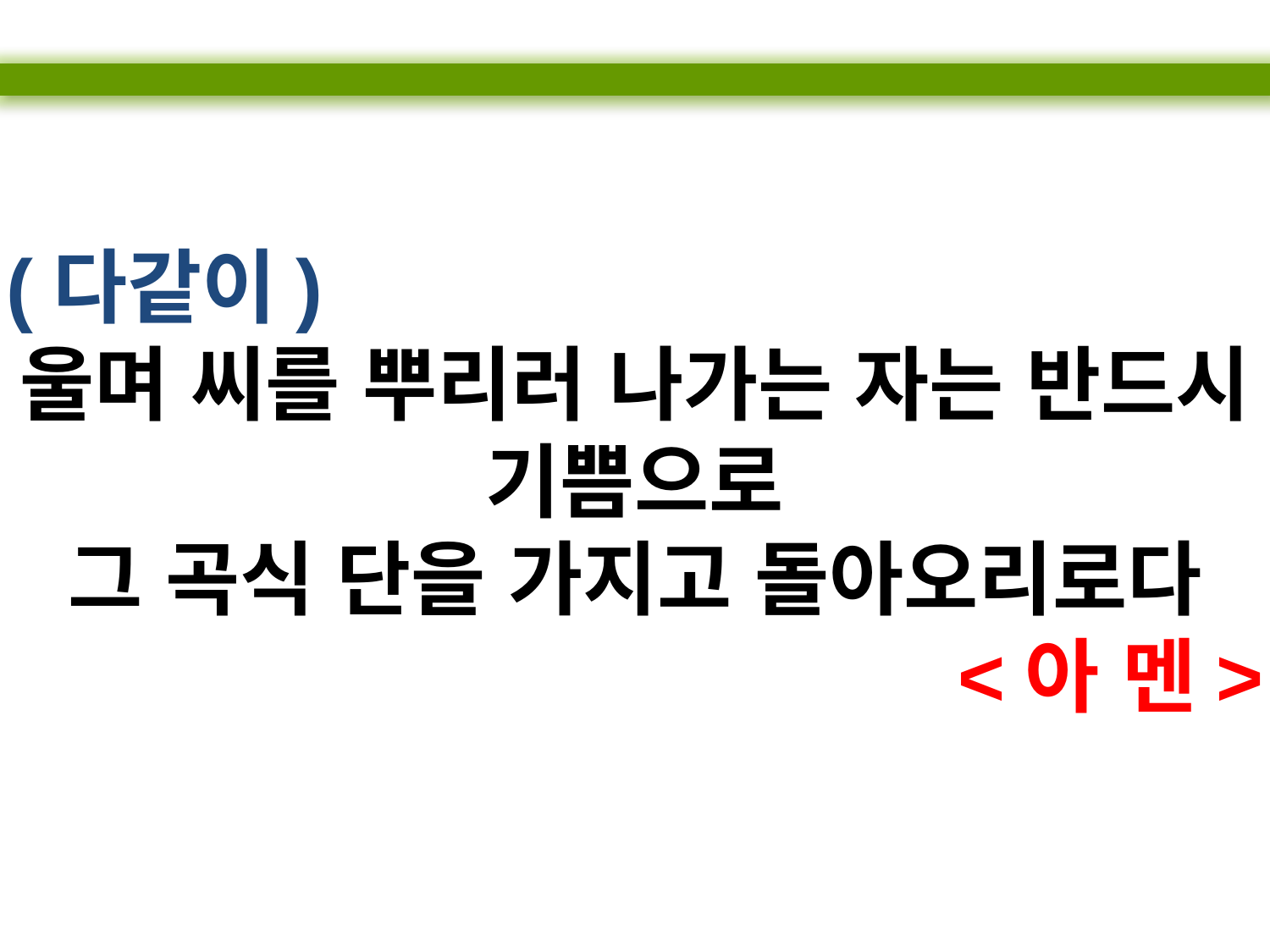

(다같이)
울며 씨를 뿌리러 나가는 자는 반드시 기쁨으로
그 곡식 단을 가지고 돌아오리로다
<아 멘>